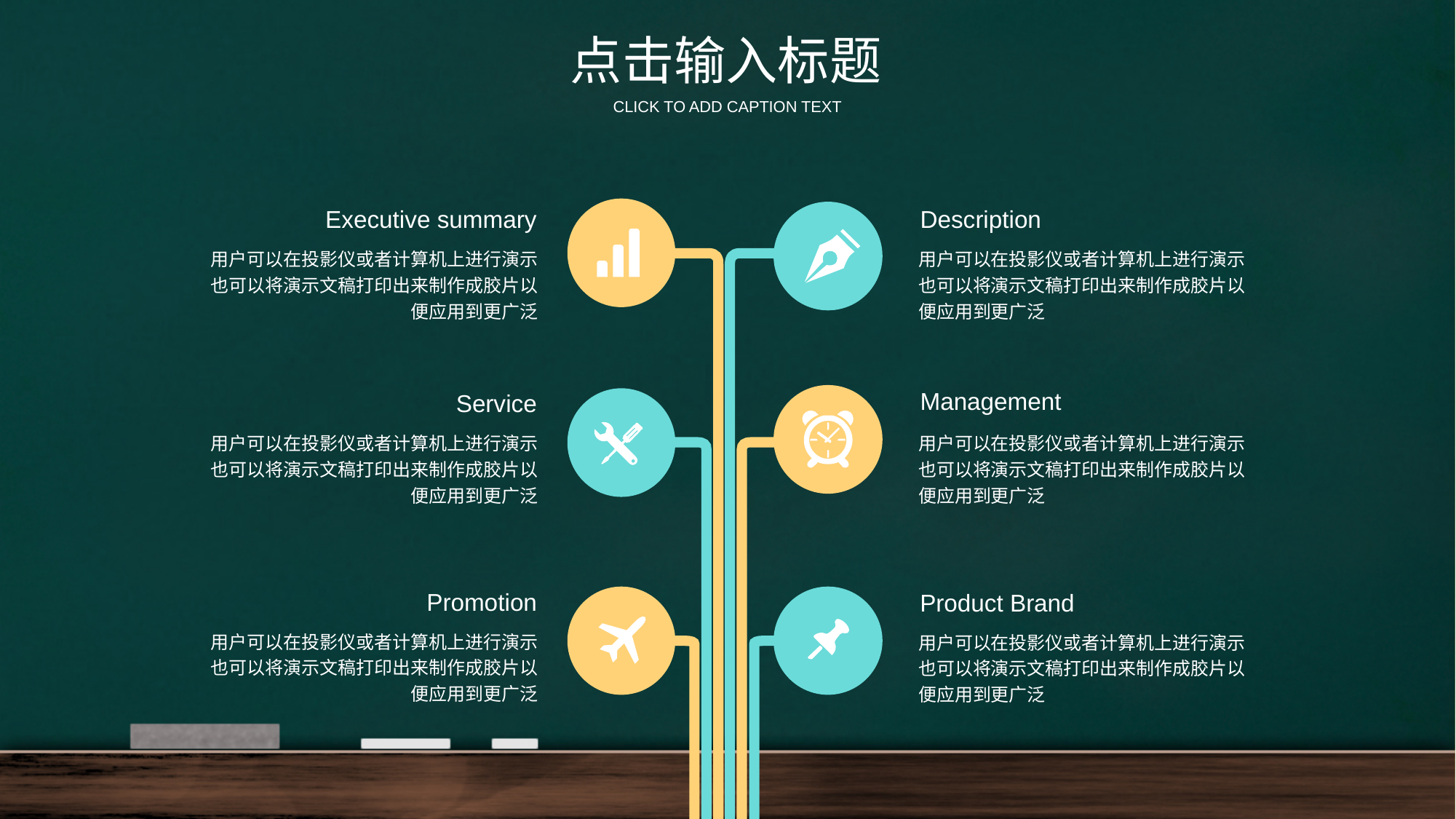

点击输入标题
CLICK TO ADD CAPTION TEXT

Executive summary
用户可以在投影仪或者计算机上进行演示也可以将演示文稿打印出来制作成胶片以便应用到更广泛
Description
用户可以在投影仪或者计算机上进行演示也可以将演示文稿打印出来制作成胶片以便应用到更广泛
Management
用户可以在投影仪或者计算机上进行演示也可以将演示文稿打印出来制作成胶片以便应用到更广泛

Service
用户可以在投影仪或者计算机上进行演示也可以将演示文稿打印出来制作成胶片以便应用到更广泛

Promotion
用户可以在投影仪或者计算机上进行演示也可以将演示文稿打印出来制作成胶片以便应用到更广泛
Product Brand
用户可以在投影仪或者计算机上进行演示也可以将演示文稿打印出来制作成胶片以便应用到更广泛